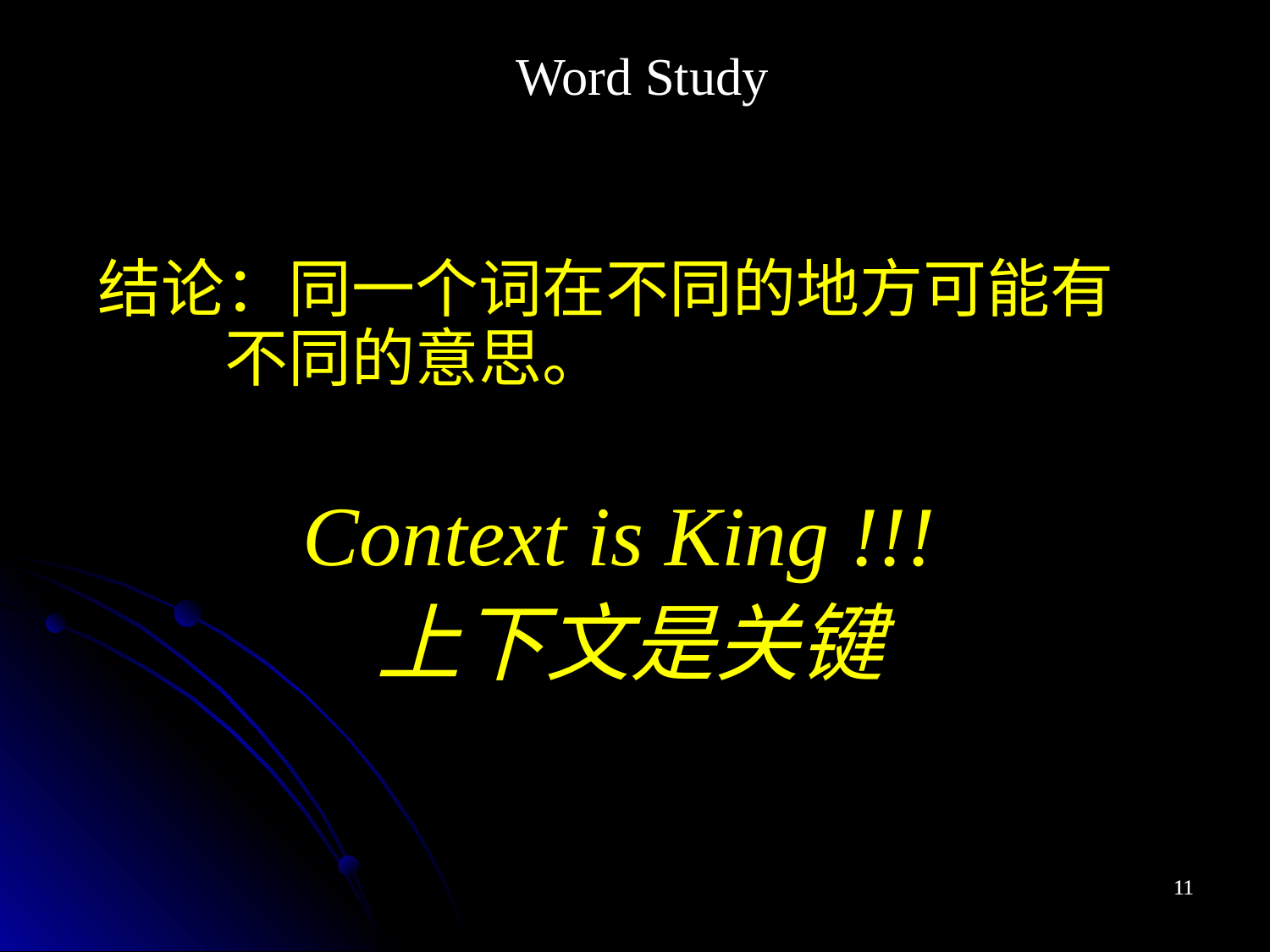

Word Study
结论：同一个词在不同的地方可能有不同的意思。

Context is King !!!
上下文是关键
11
11